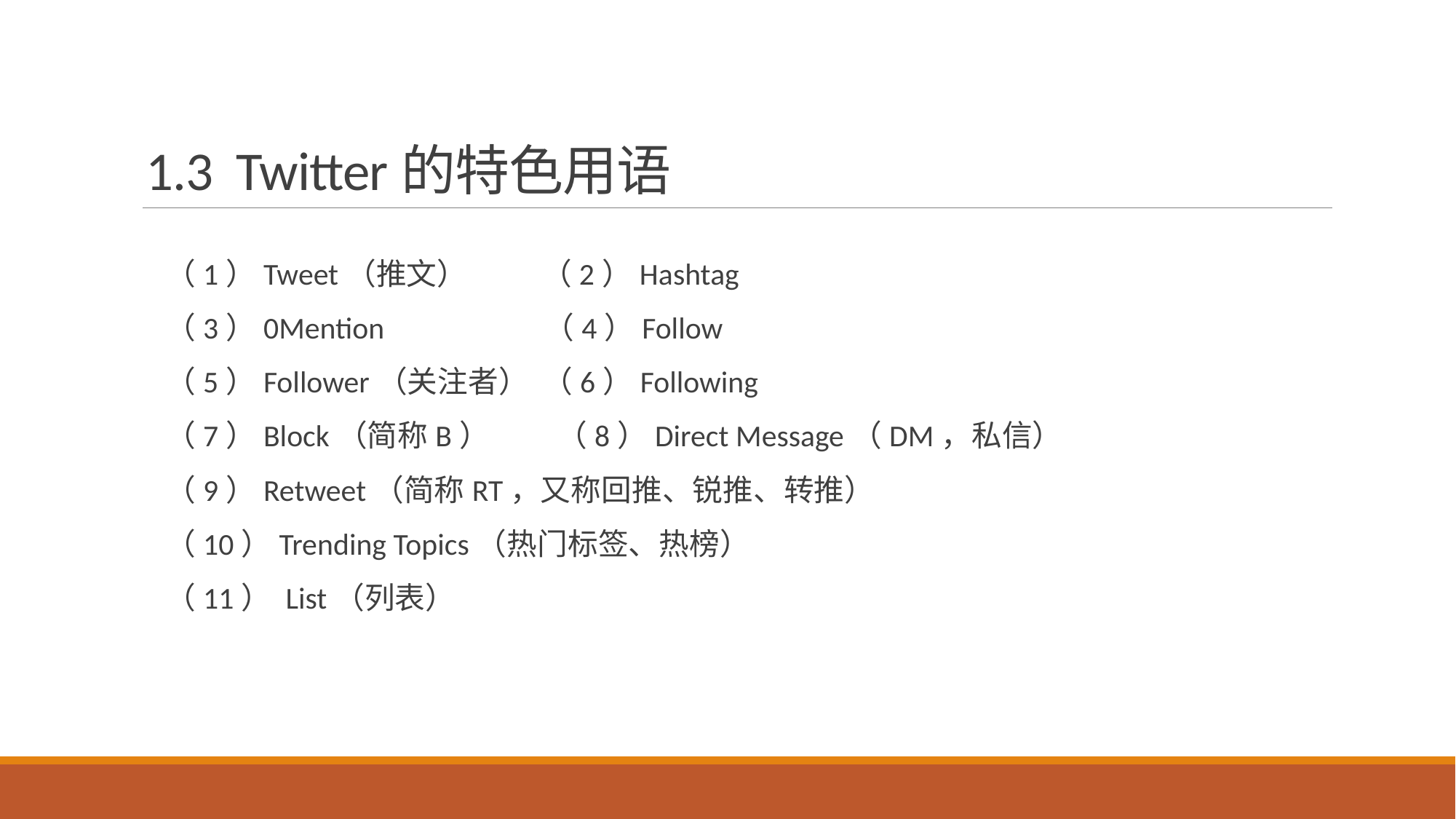

# 1.3  Twitter的特色用语
（1）Tweet（推文）           （2）Hashtag
（3）0Mention                      （4）Follow
（5）Follower（关注者）  （6）Following
（7）Block（简称B）          （8）Direct Message（DM，私信）
（9）Retweet（简称RT，又称回推、锐推、转推）
（10）Trending Topics（热门标签、热榜）
（11） List（列表）